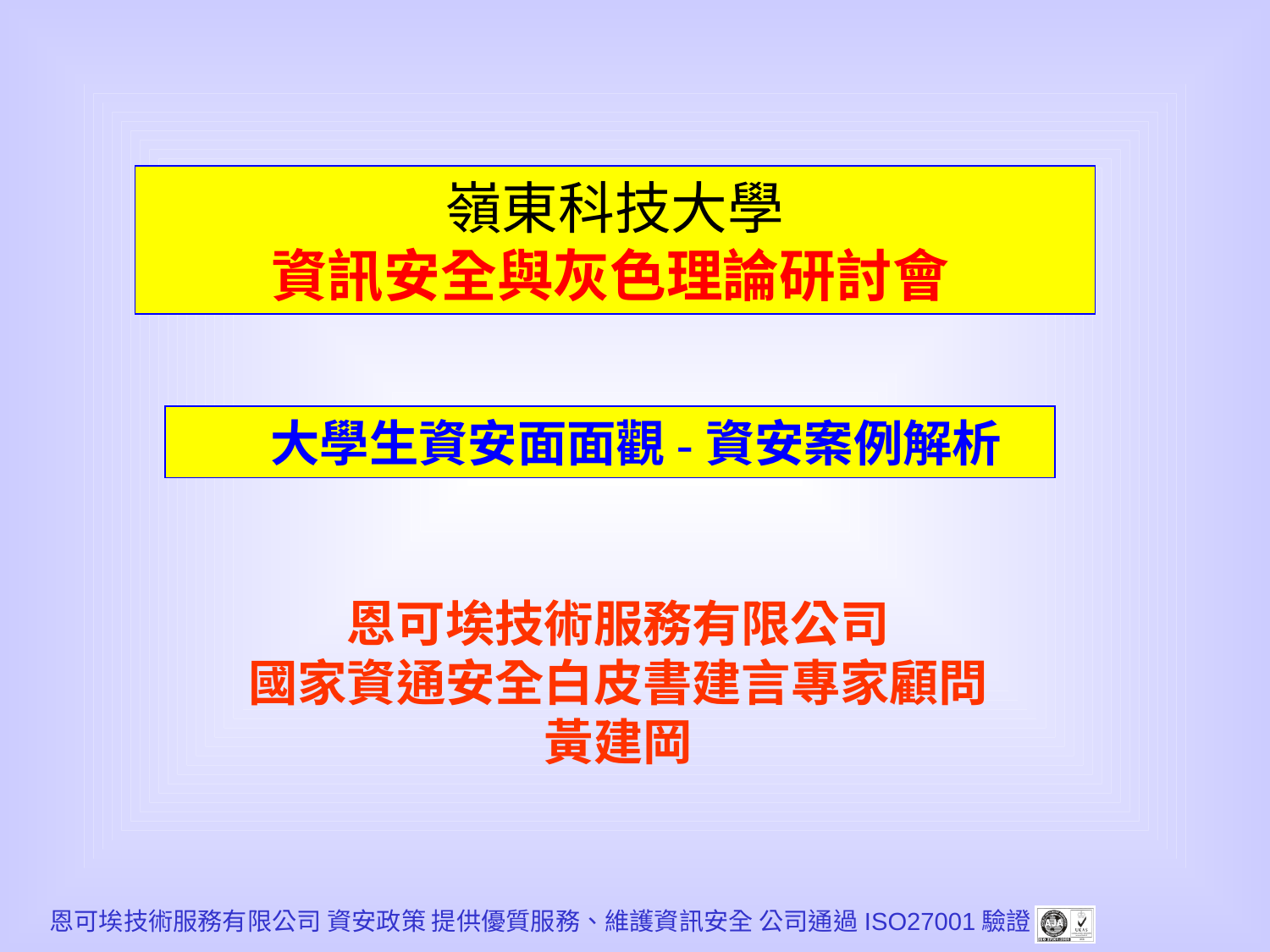

嶺東科技大學
資訊安全與灰色理論研討會
大學生資安面面觀-資安案例解析
恩可埃技術服務有限公司
國家資通安全白皮書建言專家顧問
黃建岡
恩可埃技術服務有限公司 資安政策 提供優質服務、維護資訊安全 公司通過ISO27001驗證